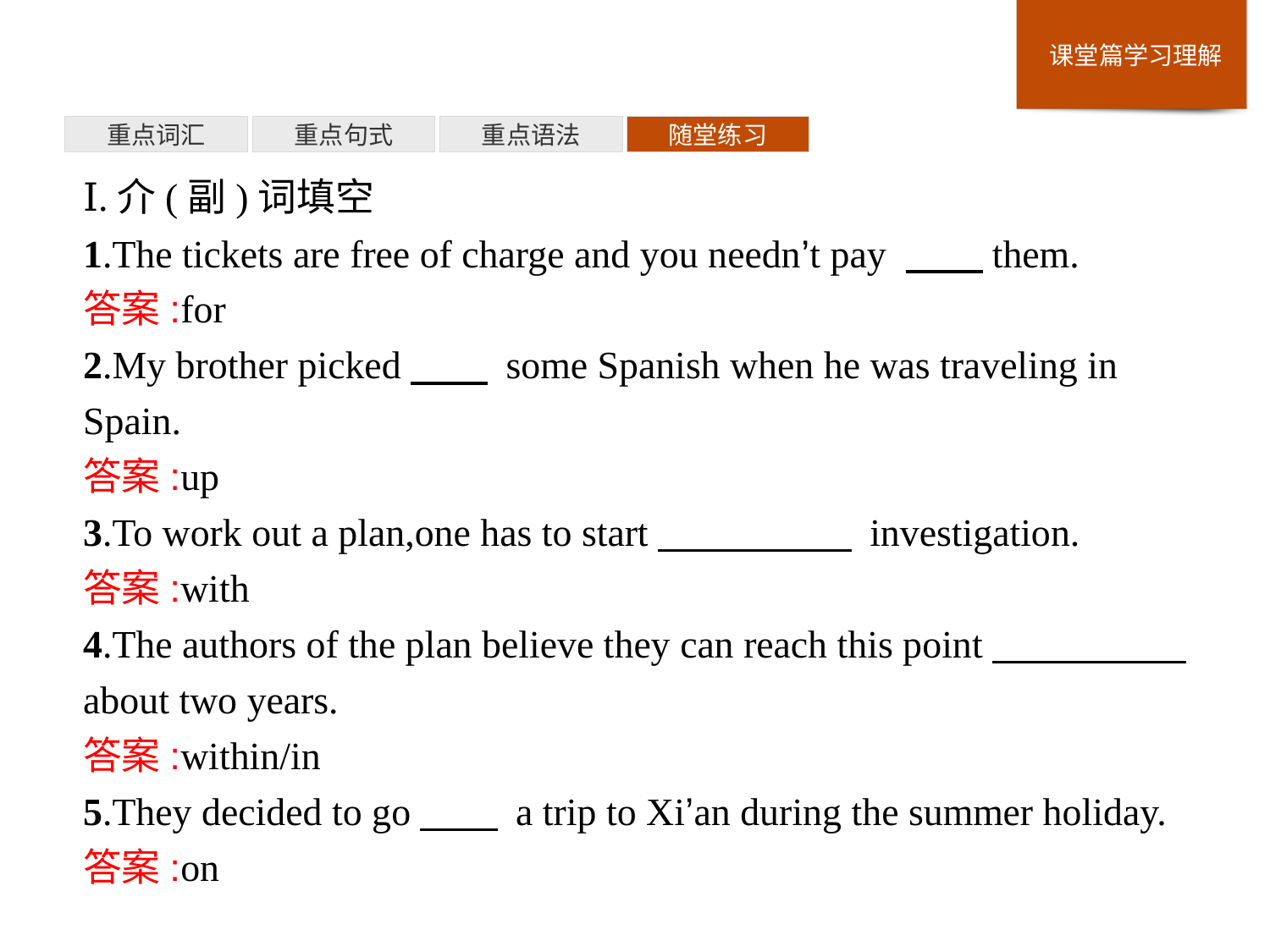

重点词汇
重点句式
重点语法
随堂练习
Ⅰ.介(副)词填空
1.The tickets are free of charge and you needn’t pay 　　them.
答案:for
2.My brother picked　　 some Spanish when he was traveling in Spain.
答案:up
3.To work out a plan,one has to start　　　　　 investigation.
答案:with
4.The authors of the plan believe they can reach this point　　　　　 about two years.
答案:within/in
5.They decided to go　　 a trip to Xi’an during the summer holiday.
答案:on